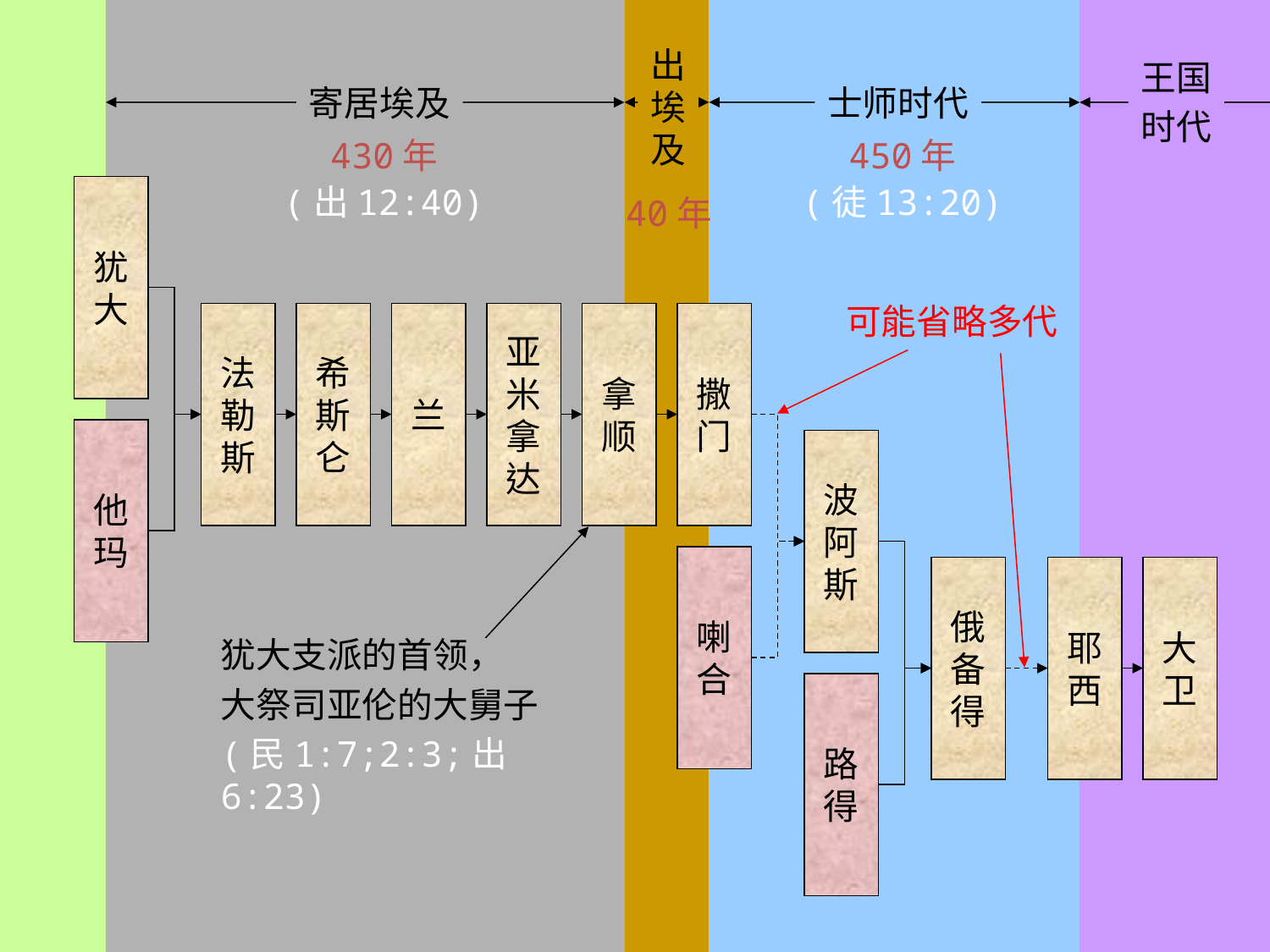

出
埃
及
王国
时代
寄居埃及
士师时代

430年
(出12:40)
450年
(徒13:20)
犹
大
40年
可能省略多代
法
勒
斯
希
斯
仑
兰
亚
米
拿
达
拿
顺
撒
门

他
玛
波
阿
斯

喇
合
俄
备
得
耶
西
大
卫
犹大支派的首领，
大祭司亚伦的大舅子
(民1:7;2:3;出6:23)
路
得